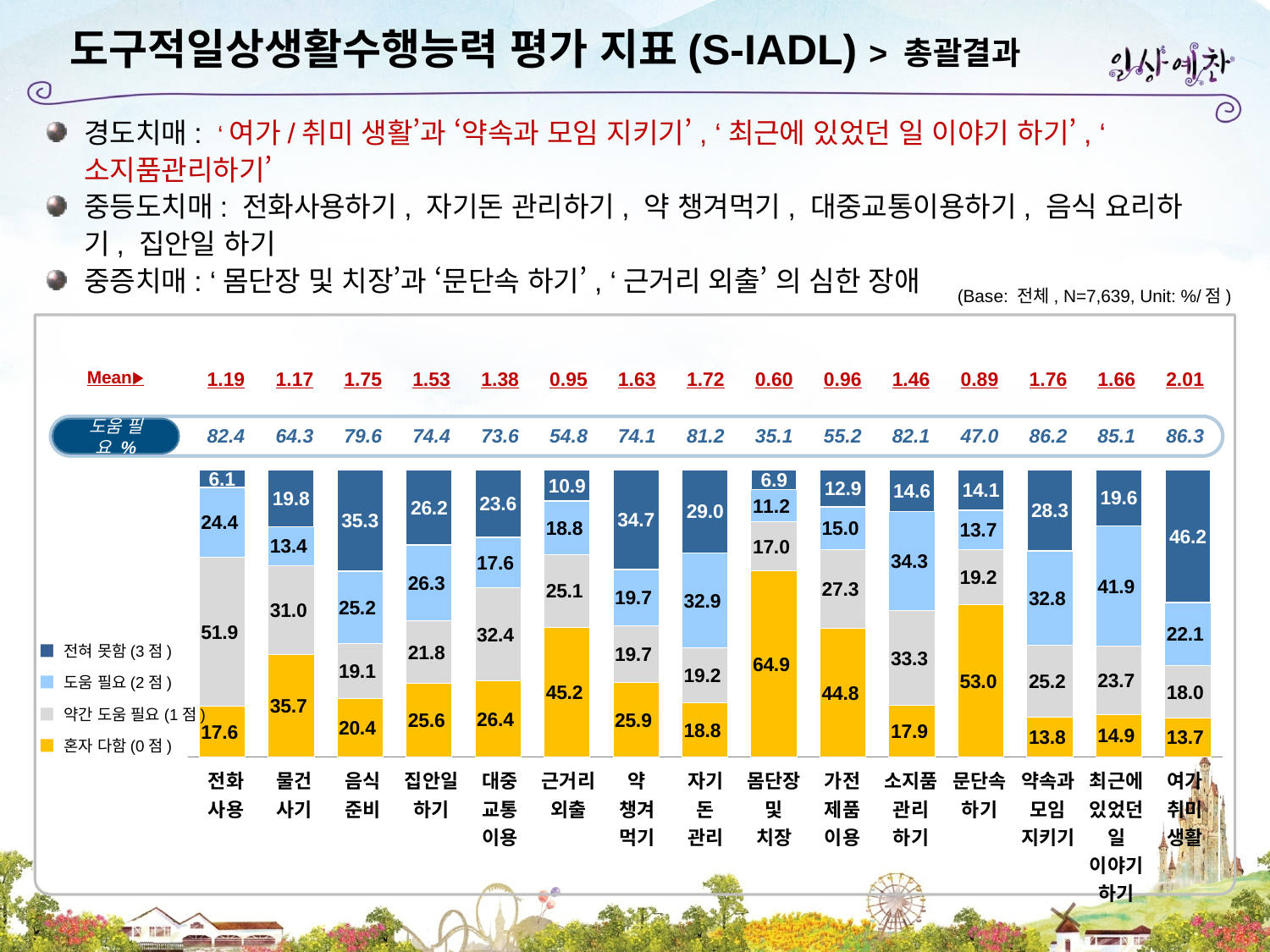

도구적일상생활수행능력 평가 지표(S-IADL) > 총괄결과
경도치매:  ‘여가/취미 생활’과 ‘약속과 모임 지키기’, ‘최근에 있었던 일 이야기 하기’, ‘소지품관리하기’
중등도치매: 전화사용하기, 자기돈 관리하기, 약 챙겨먹기, 대중교통이용하기, 음식 요리하기, 집안일 하기
중증치매: ‘몸단장 및 치장’과 ‘문단속 하기’, ‘근거리 외출’ 의 심한 장애

(Base: 전체, N=7,639, Unit: %/점)

| 1.19 | 1.17 | 1.75 | 1.53 | 1.38 | 0.95 | 1.63 | 1.72 | 0.60 | 0.96 | 1.46 | 0.89 | 1.76 | 1.66 | 2.01 |
| --- | --- | --- | --- | --- | --- | --- | --- | --- | --- | --- | --- | --- | --- | --- |
Mean▶

| 82.4 | 64.3 | 79.6 | 74.4 | 73.6 | 54.8 | 74.1 | 81.2 | 35.1 | 55.2 | 82.1 | 47.0 | 86.2 | 85.1 | 86.3 |
| --- | --- | --- | --- | --- | --- | --- | --- | --- | --- | --- | --- | --- | --- | --- |
도움 필요 %

### Chart

| Category | 0 | 1 | 2 | 3 |
|---|---|---|---|---|
| 전화사용현재 | 17.567744469171316 | 51.93088100536701 | 24.3880089016887 | 6.113365623772745 |
| 물건사기쇼핑현재 | 35.73766199764349 | 30.99882183531873 | 13.417986647466961 | 19.845529519570576 |
| 음식준비요리하기현재 | 20.43461186019113 | 19.11244927346503 | 25.17345202251603 | 35.27948684382773 |
| 집안일하기현재 | 25.61853645765153 | 21.82222804031941 | 26.32543526639612 | 26.233800235632927 |
| 대중교통이용현재 | 26.40397957847883 | 32.412619452807945 | 17.62010734389318 | 23.563293624819988 |
| 근거리외출현재 | 45.22843304097412 | 25.14727058515512 | 18.772090587773185 | 10.852205786097661 |
| 약챙겨먹기현재 | 25.906532268621476 | 19.66225945804425 | 19.72771305144652 | 34.70349522188768 |
| 자기돈관리현재 | 18.824453462495125 | 19.2040843042283 | 32.94933891870664 | 29.022123314569885 |
| 몸단장및치장현재 | 64.89069249901831 | 16.952480691189884 | 11.231836627830868 | 6.92499018196099 |
| 가전제품이용현재 | 44.80953004319937 | 27.333420604791186 | 14.975782170441171 | 12.88126718156827 |
| 소지품관리하기현재 | 17.8819217175023 | 33.26351616703757 | 34.29768294279356 | 14.55687917266658 |
| 문단속하기현재 | 52.965047781123175 | 19.23026574158921 | 13.719073177117409 | 14.085613300170168 |
| 약속과모임지키기현재 | 13.771436051839272 | 25.212724178557366 | 32.75297813849991 | 28.26286163110353 |
| 최근에있었던일이야기하기현재 | 14.897237858358444 | 23.668019374263576 | 41.85102762141618 | 19.583715145961477 |
| 여가활동취미생활현재 | 13.719073177117409 | 18.01282890430685 | 22.09713313260898 | 46.170964785966746 |
■ 전혀 못함(3점)
■ 도움 필요(2점)
■ 약간 도움 필요(1점)
■ 혼자 다함(0점)
| 전화 사용 | 물건 사기 | 음식 준비 | 집안일 하기 | 대중 교통 이용 | 근거리 외출 | 약 챙겨 먹기 | 자기 돈 관리 | 몸단장 및 치장 | 가전 제품 이용 | 소지품 관리 하기 | 문단속 하기 | 약속과 모임 지키기 | 최근에 있었던 일 이야기 하기 | 여가 취미 생활 |
| --- | --- | --- | --- | --- | --- | --- | --- | --- | --- | --- | --- | --- | --- | --- |